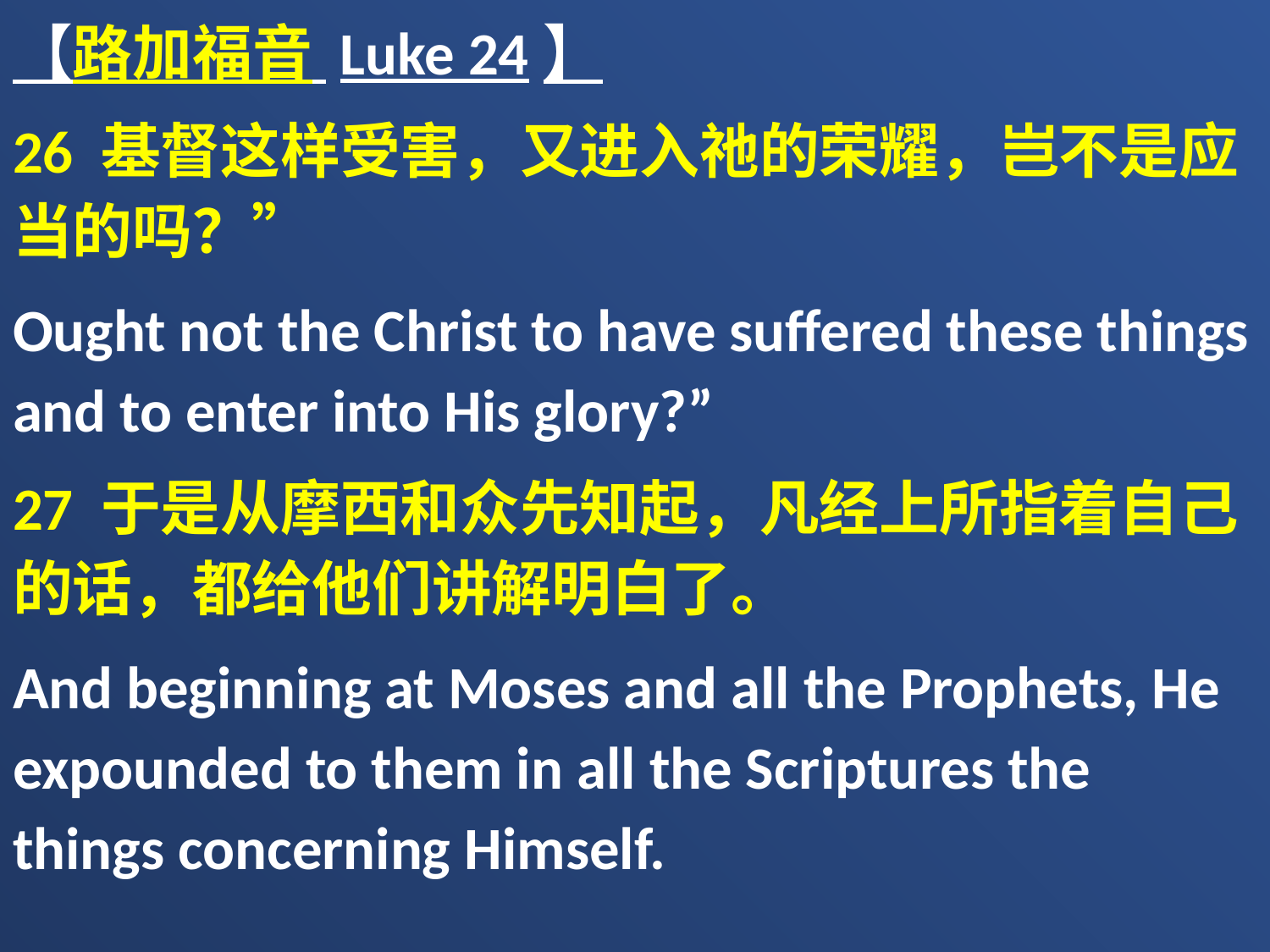

【路加福音 Luke 24】
26 基督这样受害，又进入祂的荣耀，岂不是应当的吗？”
Ought not the Christ to have suffered these things and to enter into His glory?”
27 于是从摩西和众先知起，凡经上所指着自己的话，都给他们讲解明白了。
And beginning at Moses and all the Prophets, He expounded to them in all the Scriptures the things concerning Himself.